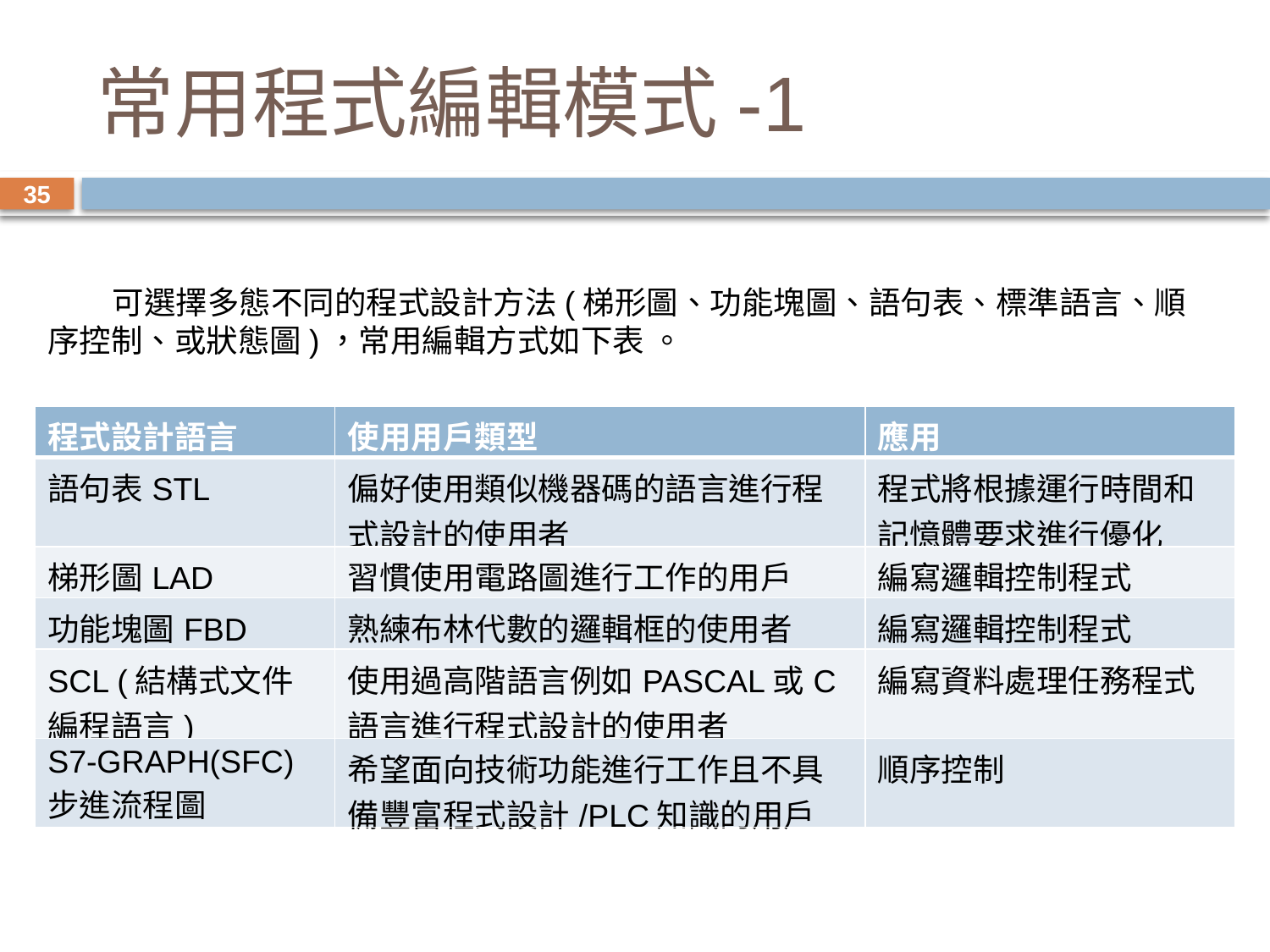

# 常用程式編輯模式-1
35
        可選擇多態不同的程式設計方法(梯形圖、功能塊圖、語句表、標準語言、順序控制、或狀態圖)，常用編輯方式如下表 。
| 程式設計語言 | 使用用戶類型 | 應用 |
| --- | --- | --- |
| 語句表STL | 偏好使用類似機器碼的語言進行程式設計的使用者 | 程式將根據運行時間和記憶體要求進行優化 |
| 梯形圖LAD | 習慣使用電路圖進行工作的用戶 | 編寫邏輯控制程式 |
| 功能塊圖FBD | 熟練布林代數的邏輯框的使用者 | 編寫邏輯控制程式 |
| SCL (結構式文件編程語言) | 使用過高階語言例如PASCAL或C語言進行程式設計的使用者 | 編寫資料處理任務程式 |
| S7-GRAPH(SFC) 步進流程圖 | 希望面向技術功能進行工作且不具備豐富程式設計/PLC知識的用戶 | 順序控制 |